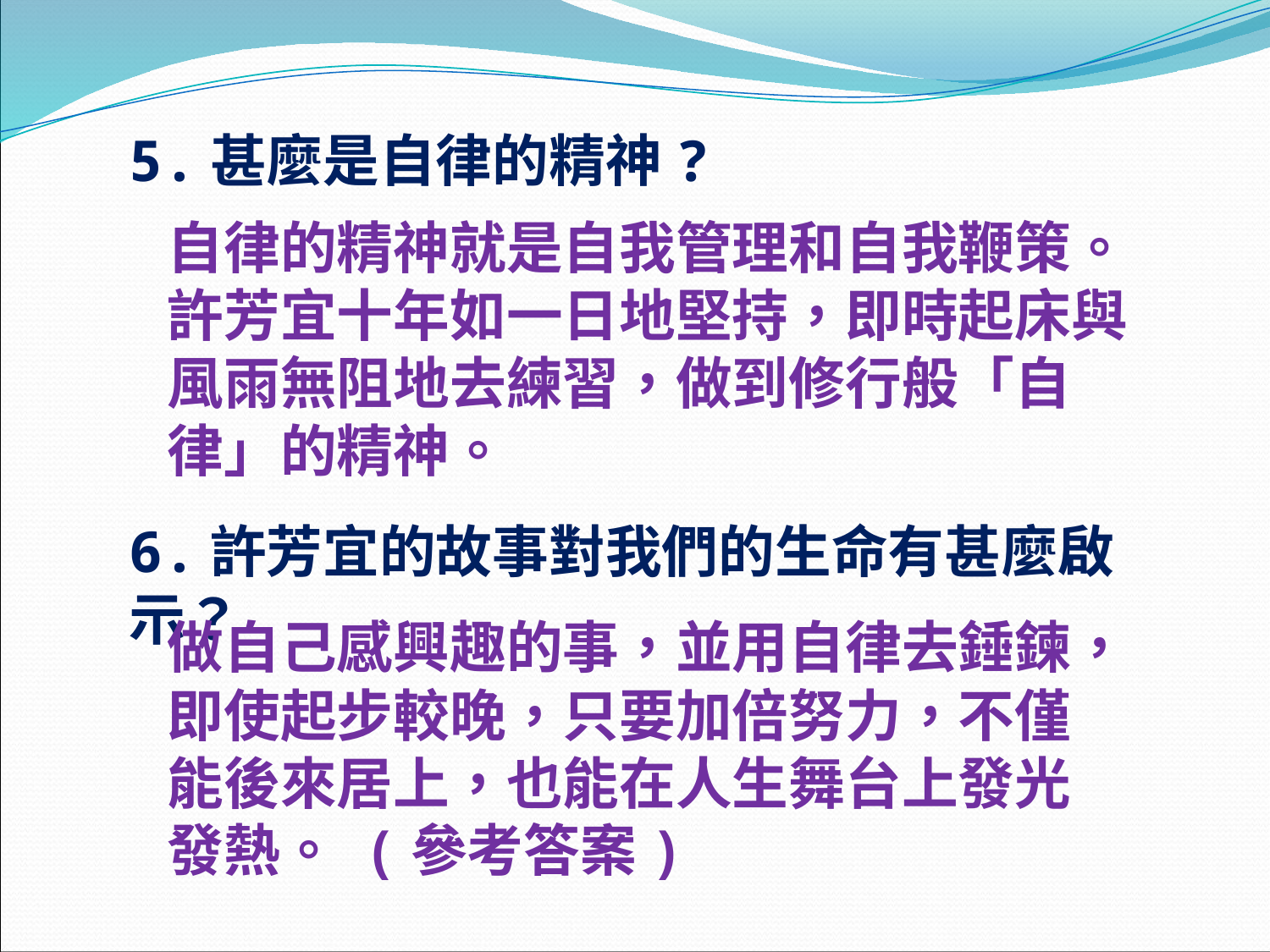

5.甚麼是自律的精神?
自律的精神就是自我管理和自我鞭策。
許芳宜十年如一日地堅持，即時起床與風雨無阻地去練習，做到修行般「自律」的精神。

6.許芳宜的故事對我們的生命有甚麼啟示？
做自己感興趣的事，並用自律去錘鍊，即使起步較晚，只要加倍努力，不僅能後來居上，也能在人生舞台上發光發熱。 (參考答案)